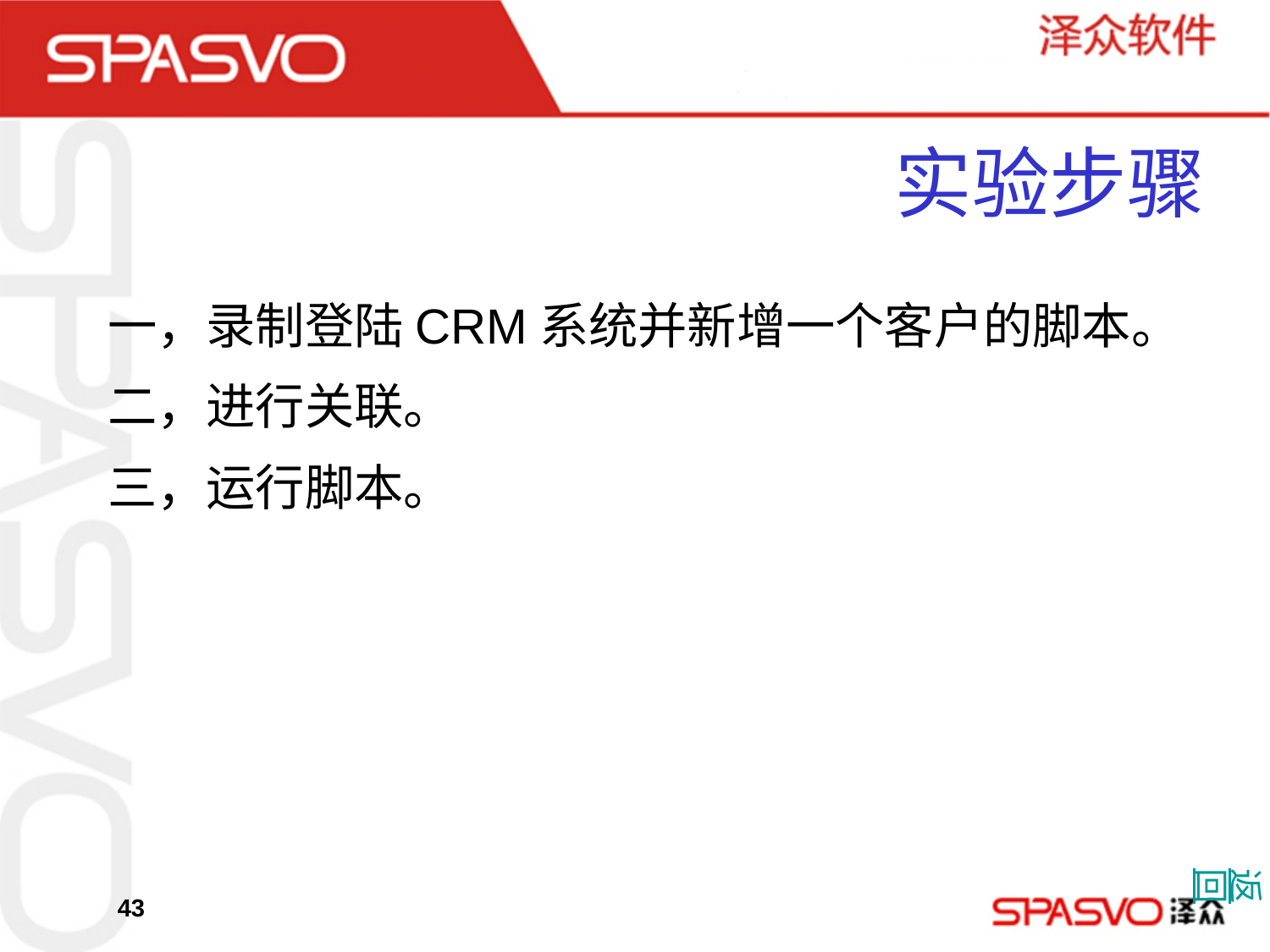

# 实验步骤
一，录制登陆CRM系统并新增一个客户的脚本。
二，进行关联。
三，运行脚本。

返回
43